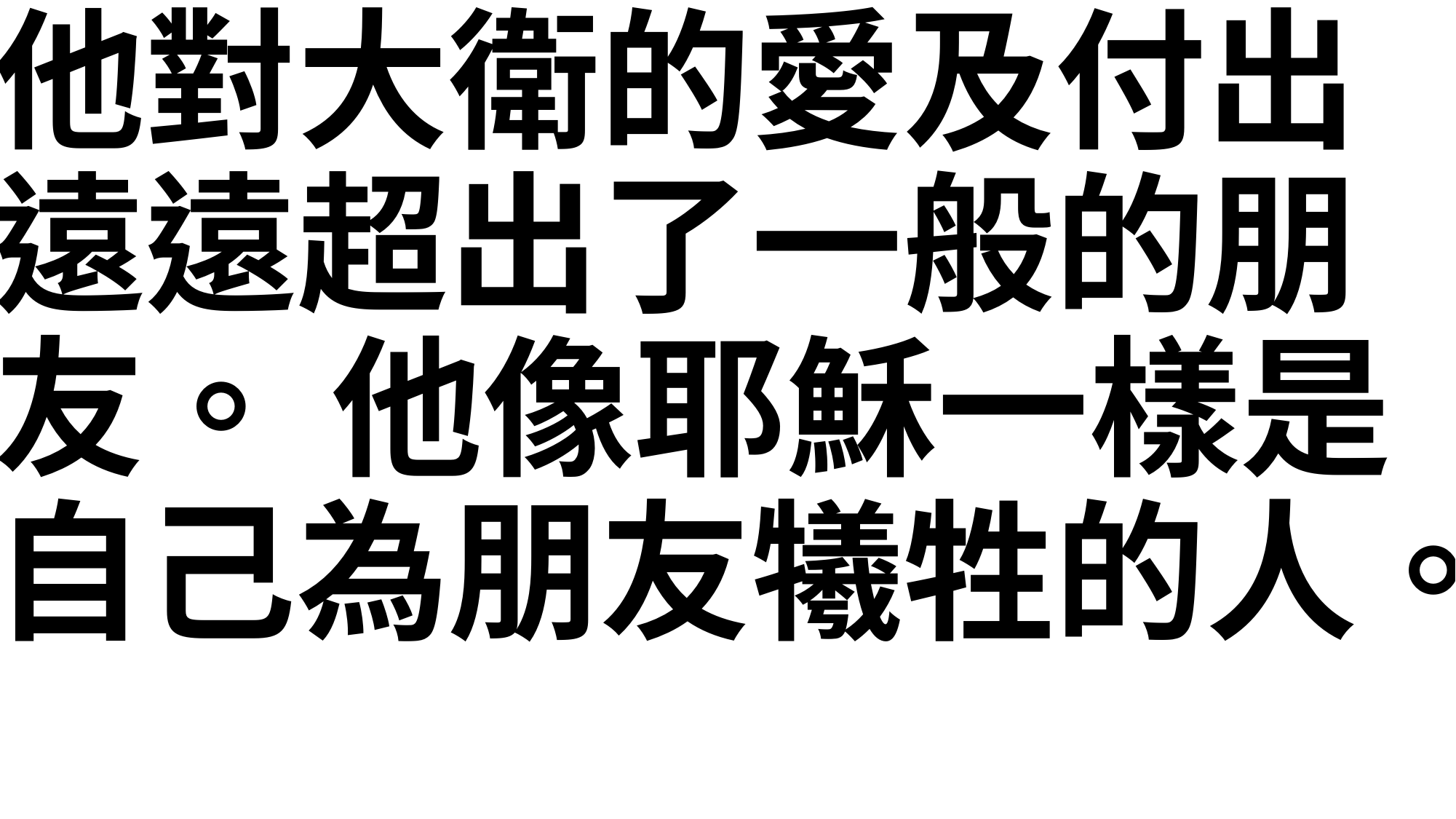

他對大衛的愛及付出遠遠超出了一般的朋友。 他像耶穌一樣是自己為朋友犧牲的人。